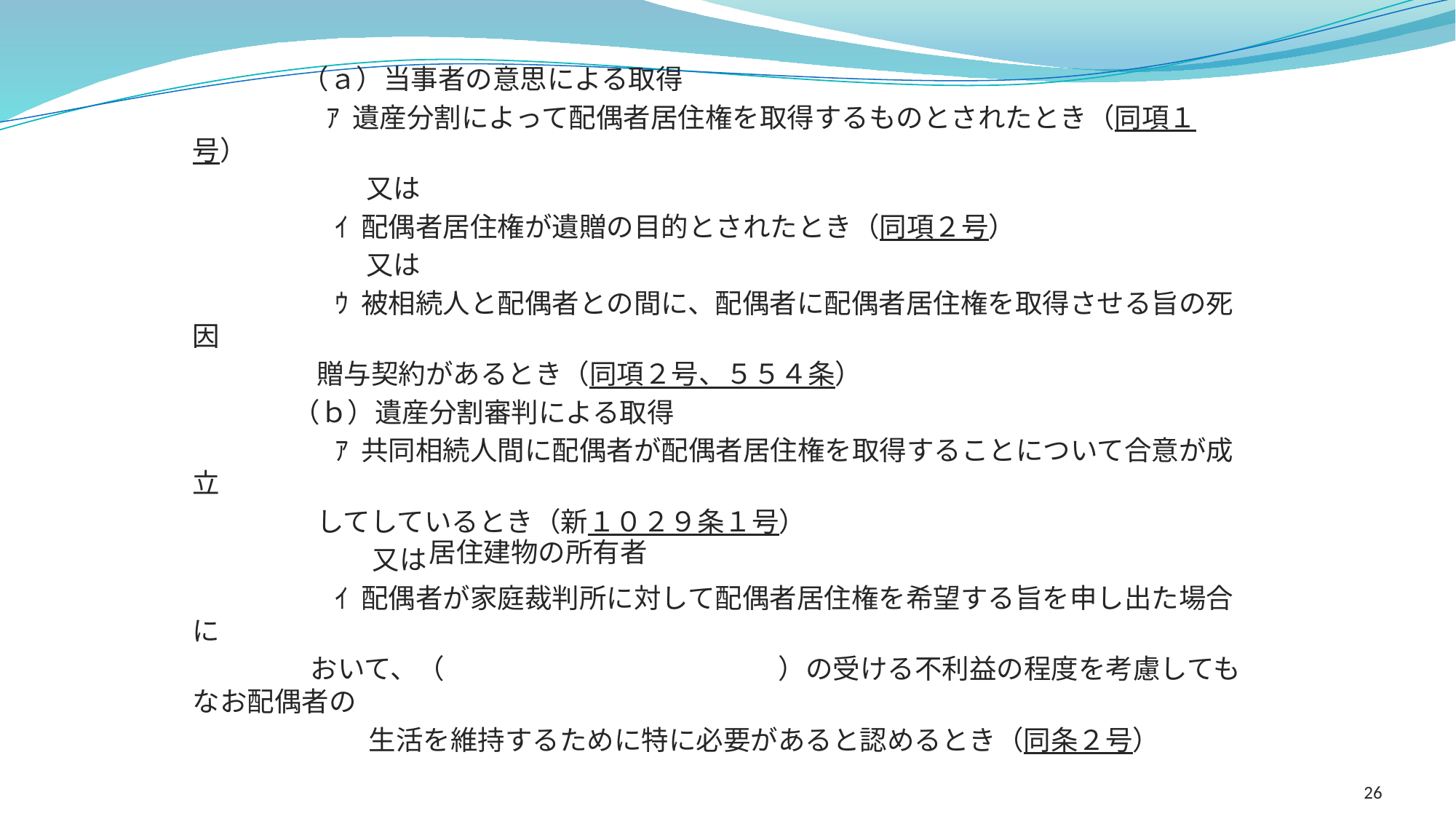

（ａ）当事者の意思による取得
　　　　    ｱ  遺産分割によって配偶者居住権を取得するものとされたとき（同項１号）
                           又は
　　　　　 ｲ  配偶者居住権が遺贈の目的とされたとき（同項２号）
                           又は
　　　　　 ｳ  被相続人と配偶者との間に、配偶者に配偶者居住権を取得させる旨の死因
                   贈与契約があるとき（同項２号、５５４条）
　　   　（ｂ）遺産分割審判による取得
　　　　　 ｱ  共同相続人間に配偶者が配偶者居住権を取得することについて合意が成立
                   してしているとき（新１０２９条１号）
                            又は
　　　　　 ｲ  配偶者が家庭裁判所に対して配偶者居住権を希望する旨を申し出た場合に
                  おいて、（　　　　　　　　　　　 　）の受ける不利益の程度を考慮してもなお配偶者の
　　　　　　  生活を維持するために特に必要があると認めるとき（同条２号）

居住建物の所有者
26